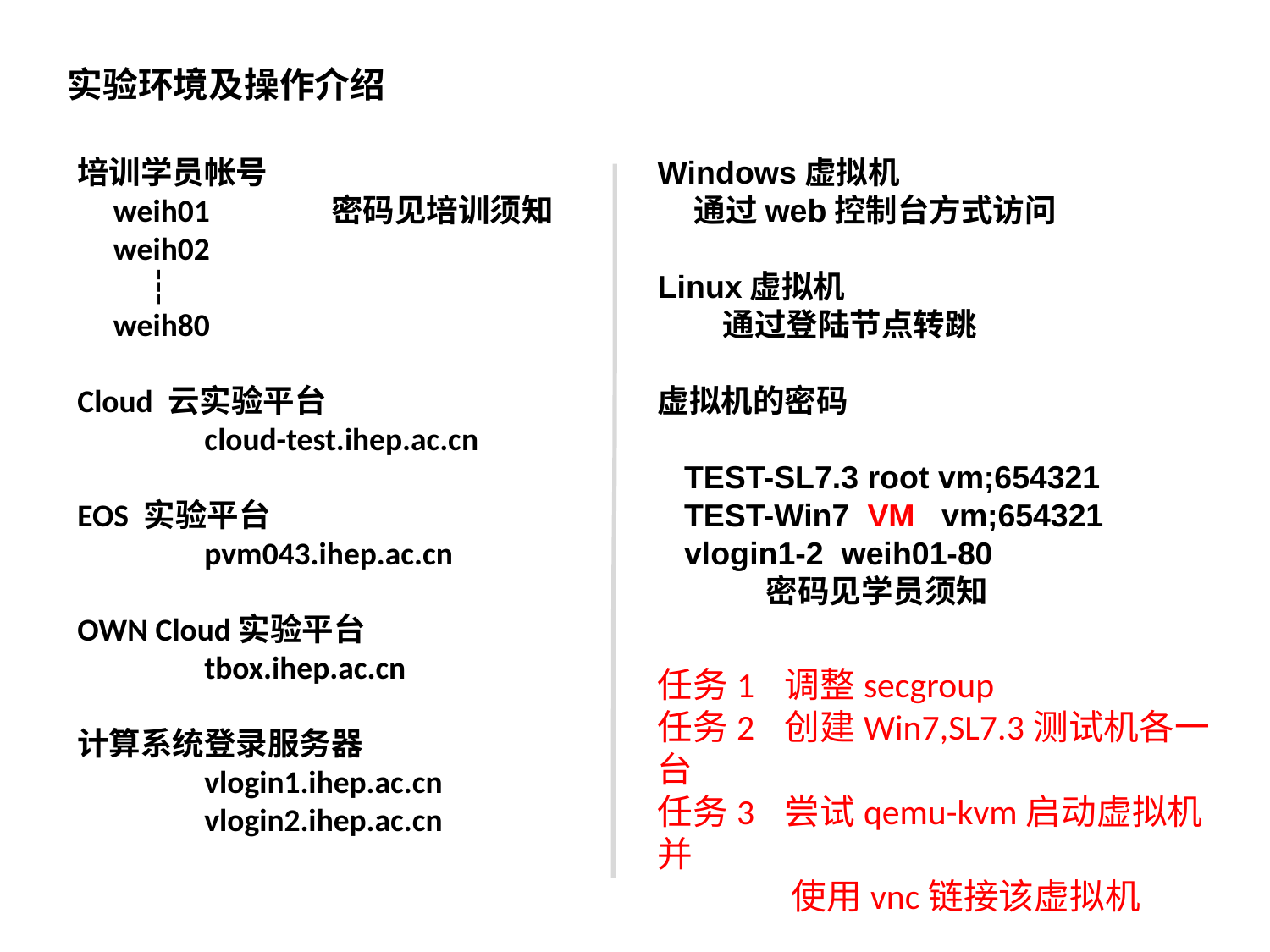

实验环境及操作介绍
培训学员帐号
     weih01  	密码见培训须知
     weih02
          ┆
     weih80

Cloud 云实验平台
	cloud-test.ihep.ac.cn

EOS 实验平台
	pvm043.ihep.ac.cn

OWN Cloud实验平台
	tbox.ihep.ac.cn

计算系统登录服务器
	vlogin1.ihep.ac.cn
	vlogin2.ihep.ac.cn
Windows虚拟机
    通过web控制台方式访问

Linux虚拟机
        通过登陆节点转跳

虚拟机的密码

   TEST-SL7.3 root vm;654321
   TEST-Win7  VM   vm;654321
   vlogin1-2  weih01-80
              密码见学员须知
任务1	调整secgroup
任务2	创建Win7,SL7.3测试机各一台
任务3 	尝试qemu-kvm启动虚拟机并
                使用vnc链接该虚拟机